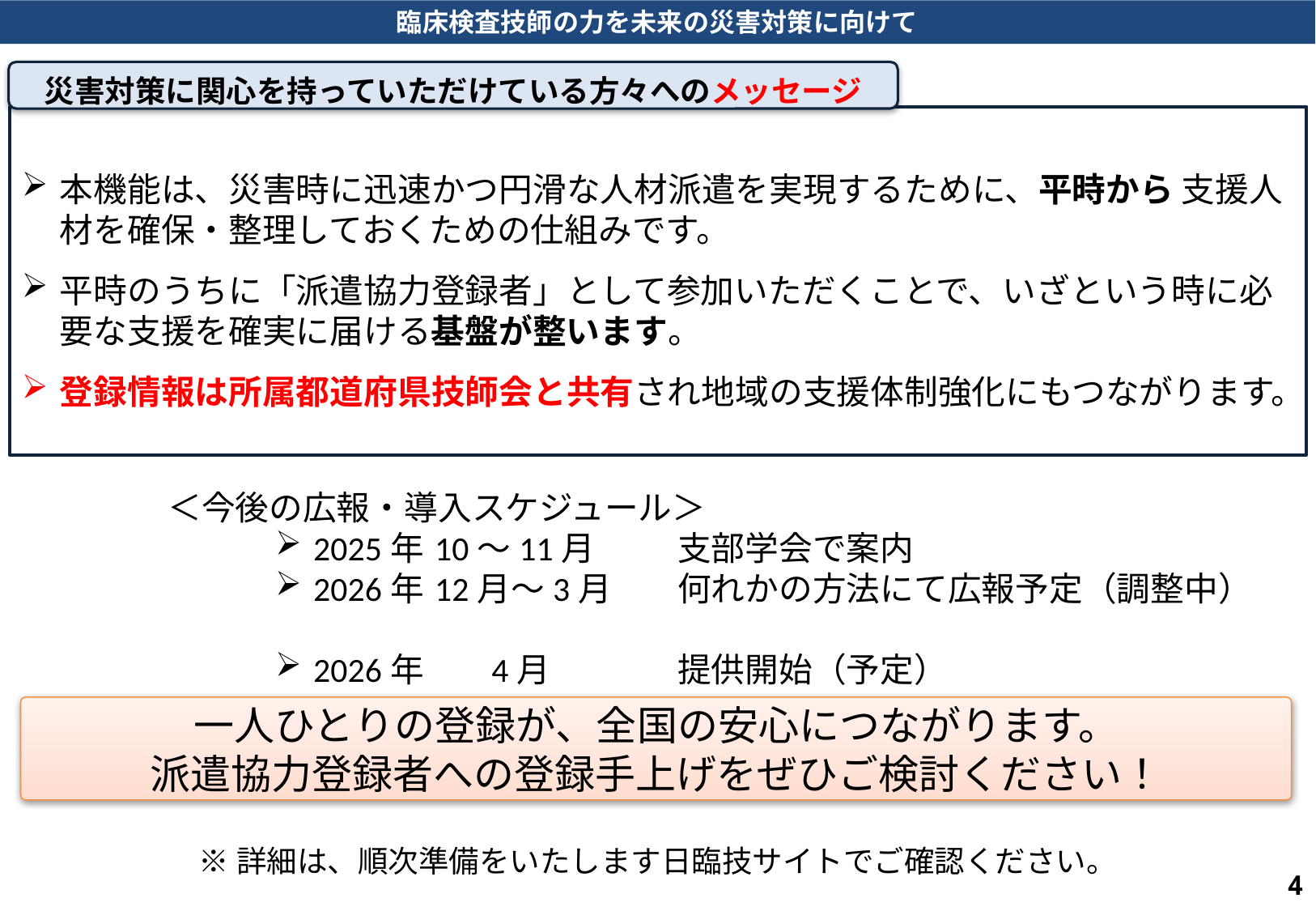

臨床検査技師の力を未来の災害対策に向けて
災害対策に関心を持っていただけている方々へのメッセージ
本機能は、災害時に迅速かつ円滑な人材派遣を実現するために、平時から 支援人材を確保・整理しておくための仕組みです。

平時のうちに「派遣協力登録者」として参加いただくことで、いざという時に必要な支援を確実に届ける基盤が整います。

登録情報は所属都道府県技師会と共有され地域の支援体制強化にもつながります。
　　　　＜今後の広報・導入スケジュール＞
2025年	10〜11月	支部学会で案内
2026年	12月～3月	何れかの方法にて広報予定（調整中）
2026年	　  4月		提供開始（予定）
一人ひとりの登録が、全国の安心につながります。
派遣協力登録者への登録手上げをぜひご検討ください！
※詳細は、順次準備をいたします日臨技サイトでご確認ください。
4